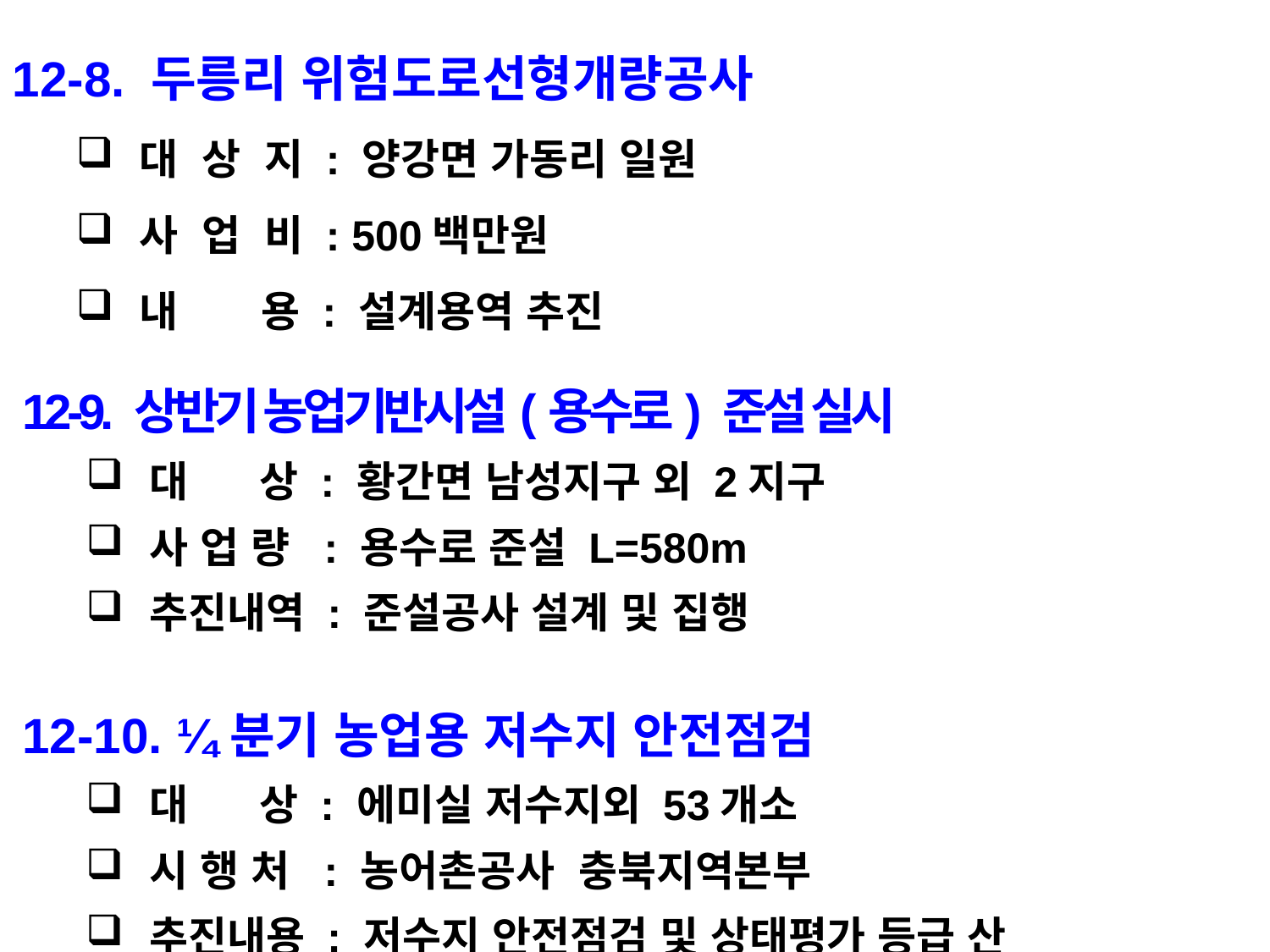

12-8. 두릉리 위험도로선형개량공사
대  상  지 : 양강면 가동리 일원
사  업  비 : 500백만원
내       용 : 설계용역 추진

12-9. 상반기 농업기반시설(용수로) 준설 실시
대      상 : 황간면 남성지구 외 2지구
사 업 량  : 용수로 준설 L=580m
추진내역 : 준설공사 설계 및 집행
12-10. ¼분기 농업용 저수지 안전점검
대      상 : 에미실 저수지외 53개소
시 행 처  : 농어촌공사  충북지역본부
추진내용 : 저수지 안전점검 및 상태평가 등급 산